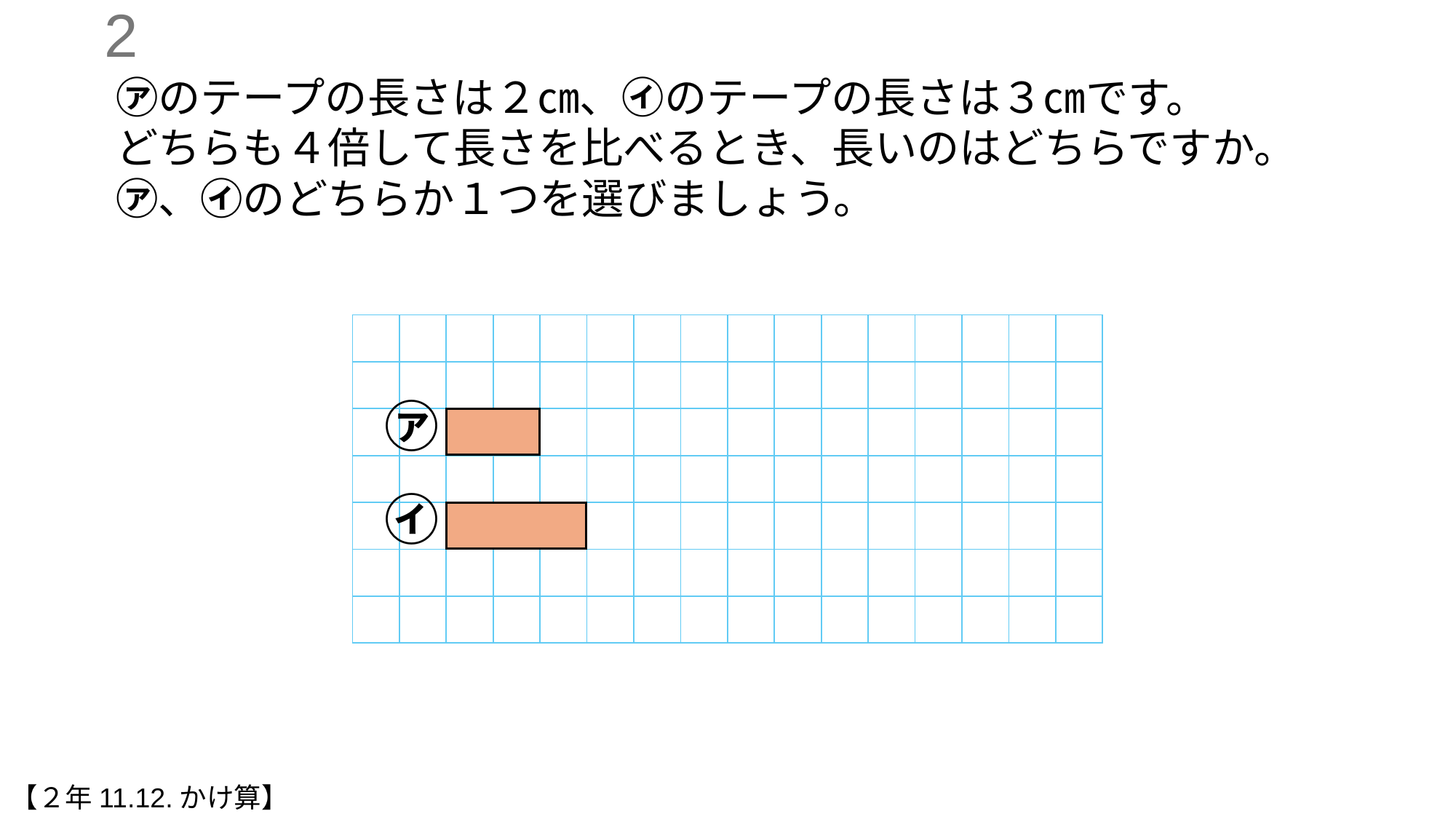

2
㋐のテープの長さは２㎝、㋑のテープの長さは３㎝です。
どちらも４倍して長さを比べるとき、長いのはどちらですか。
㋐、㋑のどちらか１つを選びましょう。
|  |  |  |  |  |  |  |  |  |  |  |  |  |  |  |  |
| --- | --- | --- | --- | --- | --- | --- | --- | --- | --- | --- | --- | --- | --- | --- | --- |
|  |  |  |  |  |  |  |  |  |  |  |  |  |  |  |  |
|  |  |  |  |  |  |  |  |  |  |  |  |  |  |  |  |
|  |  |  |  |  |  |  |  |  |  |  |  |  |  |  |  |
|  |  |  |  |  |  |  |  |  |  |  |  |  |  |  |  |
|  |  |  |  |  |  |  |  |  |  |  |  |  |  |  |  |
|  |  |  |  |  |  |  |  |  |  |  |  |  |  |  |  |
㋐

㋑

【２年11.12.かけ算】